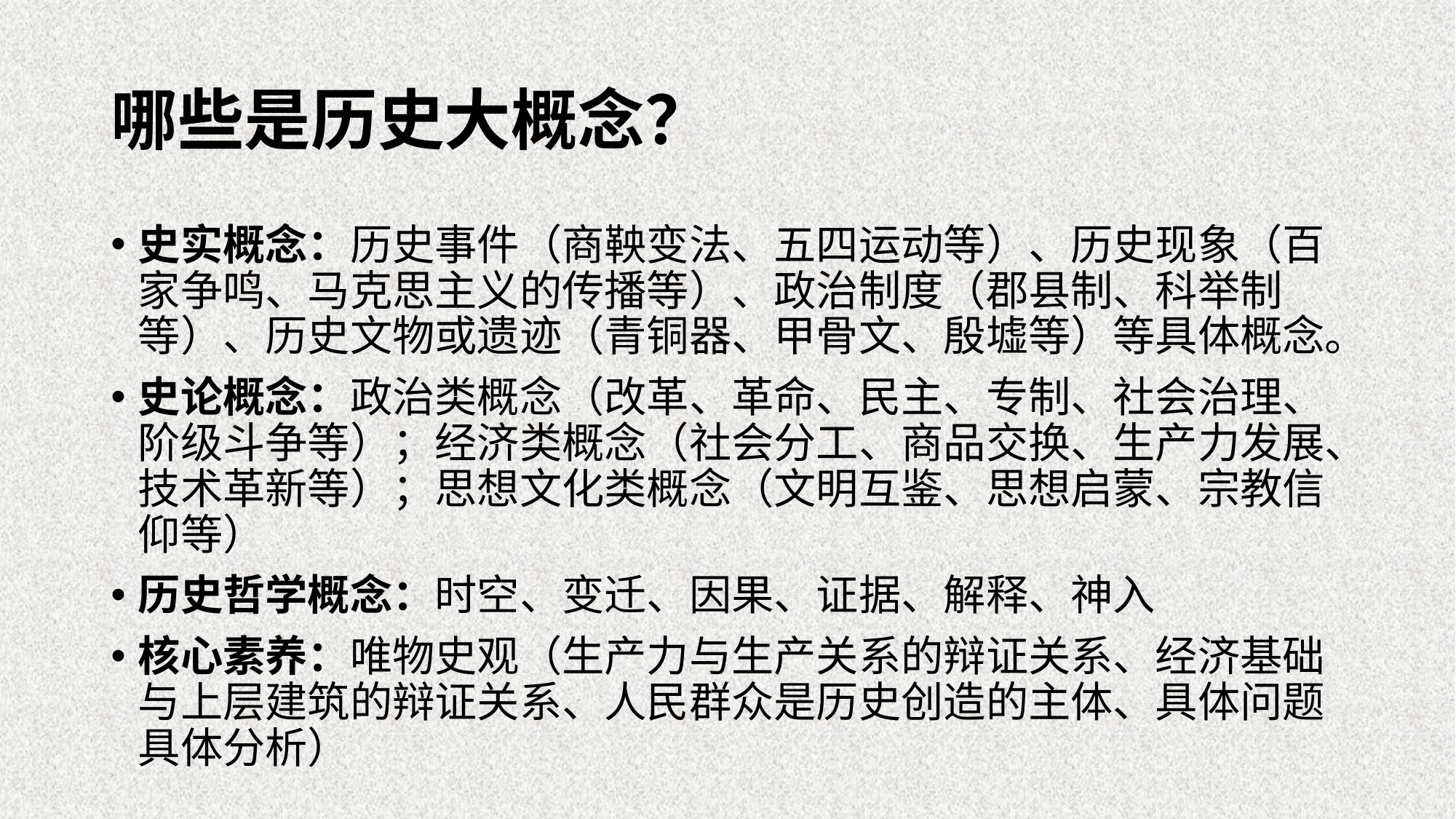

# 哪些是历史大概念？
史实概念：历史事件（商鞅变法、五四运动等）、历史现象（百家争鸣、马克思主义的传播等）、政治制度（郡县制、科举制等）、历史文物或遗迹（青铜器、甲骨文、殷墟等）等具体概念。
史论概念：政治类概念（改革、革命、民主、专制、社会治理、阶级斗争等）；经济类概念（社会分工、商品交换、生产力发展、技术革新等）；思想文化类概念（文明互鉴、思想启蒙、宗教信仰等）
历史哲学概念：时空、变迁、因果、证据、解释、神入
核心素养：唯物史观（生产力与生产关系的辩证关系、经济基础与上层建筑的辩证关系、人民群众是历史创造的主体、具体问题具体分析）